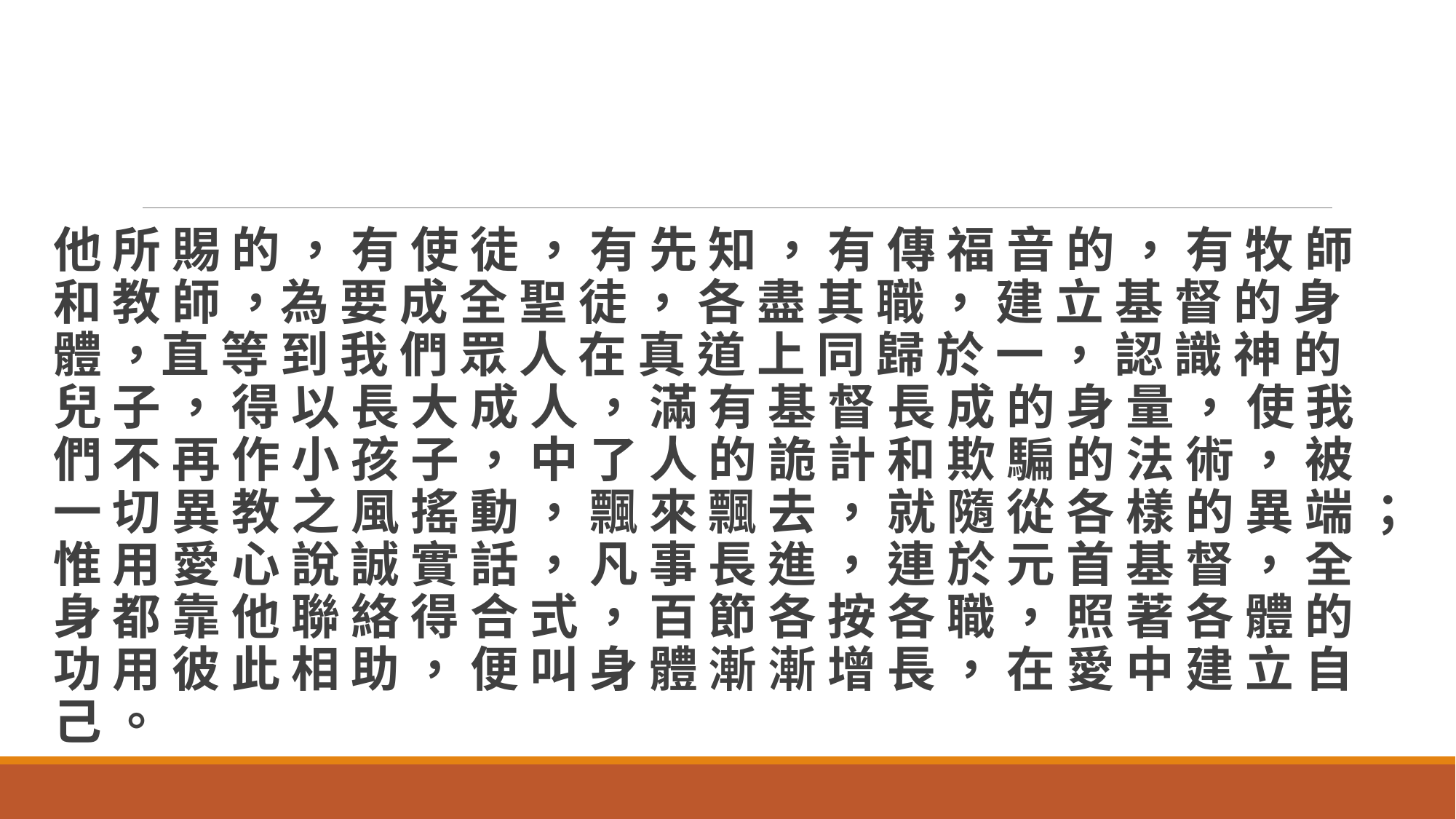

#
他 所 賜 的 ， 有 使 徒 ， 有 先 知 ， 有 傳 福 音 的 ， 有 牧 師 和 教 師 ，為 要 成 全 聖 徒 ， 各 盡 其 職 ， 建 立 基 督 的 身 體 ，直 等 到 我 們 眾 人 在 真 道 上 同 歸 於 一 ， 認 識 神 的 兒 子 ， 得 以 長 大 成 人 ， 滿 有 基 督 長 成 的 身 量 ， 使 我 們 不 再 作 小 孩 子 ， 中 了 人 的 詭 計 和 欺 騙 的 法 術 ， 被 一 切 異 教 之 風 搖 動 ， 飄 來 飄 去 ， 就 隨 從 各 樣 的 異 端 ；惟 用 愛 心 說 誠 實 話 ， 凡 事 長 進 ， 連 於 元 首 基 督 ， 全 身 都 靠 他 聯 絡 得 合 式 ， 百 節 各 按 各 職 ， 照 著 各 體 的 功 用 彼 此 相 助 ， 便 叫 身 體 漸 漸 增 長 ， 在 愛 中 建 立 自 己 。